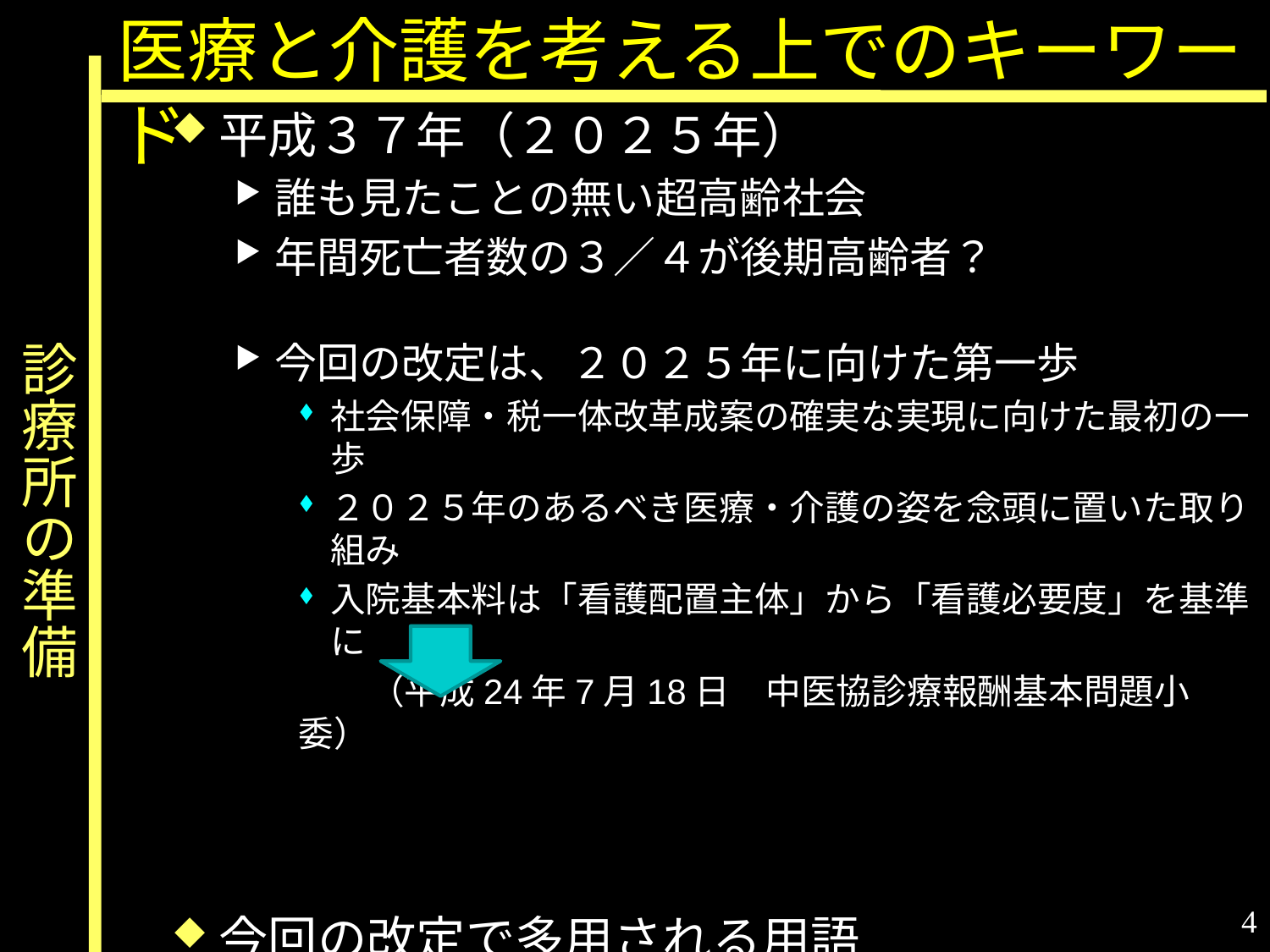

医療と介護を考える上でのキーワード

平成３７年（２０２５年）
誰も見たことの無い超高齢社会
年間死亡者数の３／４が後期高齢者？

今回の改定は、２０２５年に向けた第一歩
社会保障・税一体改革成案の確実な実現に向けた最初の一歩
２０２５年のあるべき医療・介護の姿を念頭に置いた取り組み
入院基本料は「看護配置主体」から「看護必要度」を基準に
　　（平成24年7月18日　中医協診療報酬基本問題小委）

今回の改定で多用される用語
看取り
円滑な退院

# 診療所の準備

4